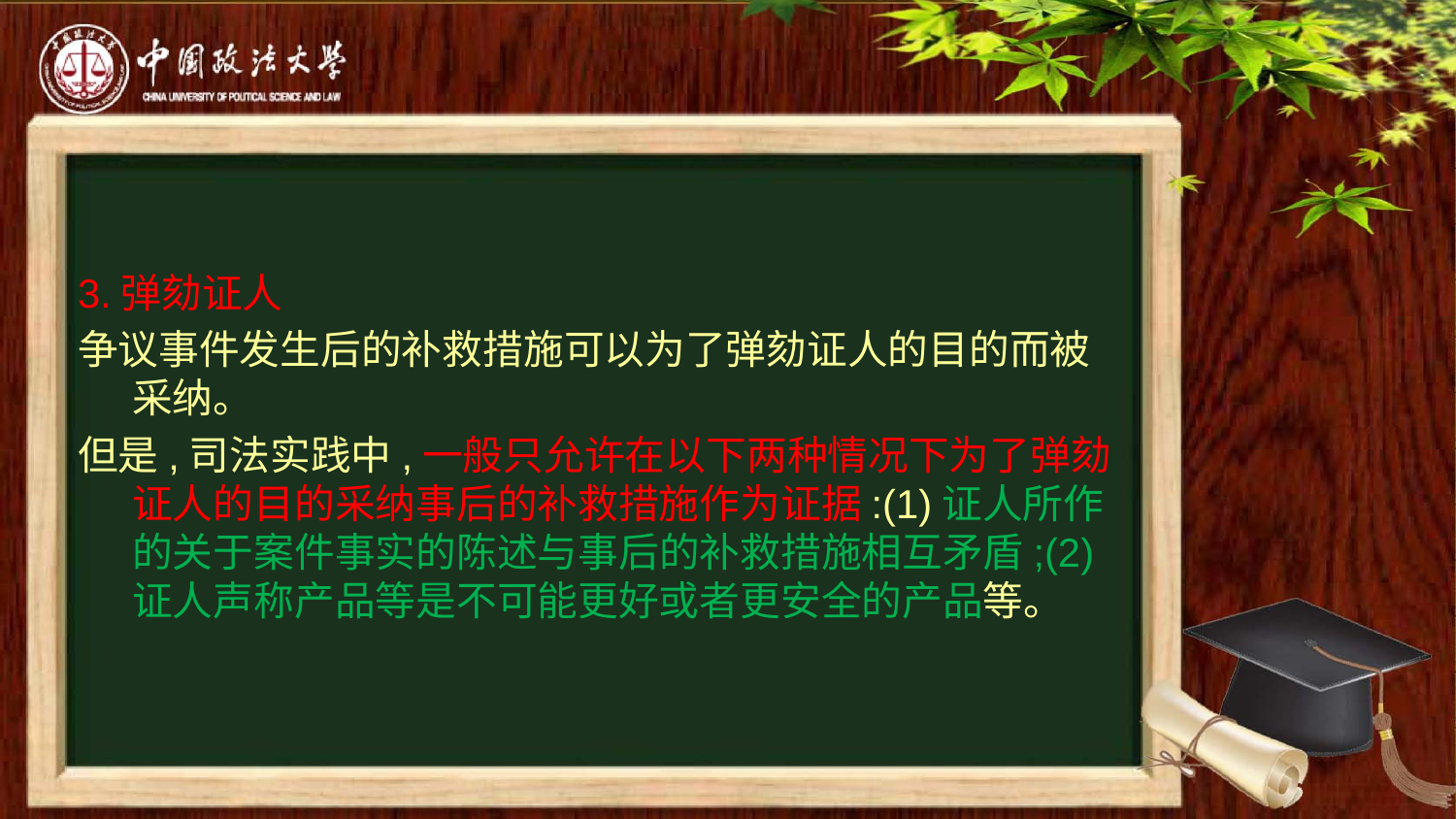

#
3.弹劾证人
争议事件发生后的补救措施可以为了弹劾证人的目的而被采纳。
但是,司法实践中,一般只允许在以下两种情况下为了弹劾证人的目的采纳事后的补救措施作为证据:(1)证人所作的关于案件事实的陈述与事后的补救措施相互矛盾;(2)证人声称产品等是不可能更好或者更安全的产品等。